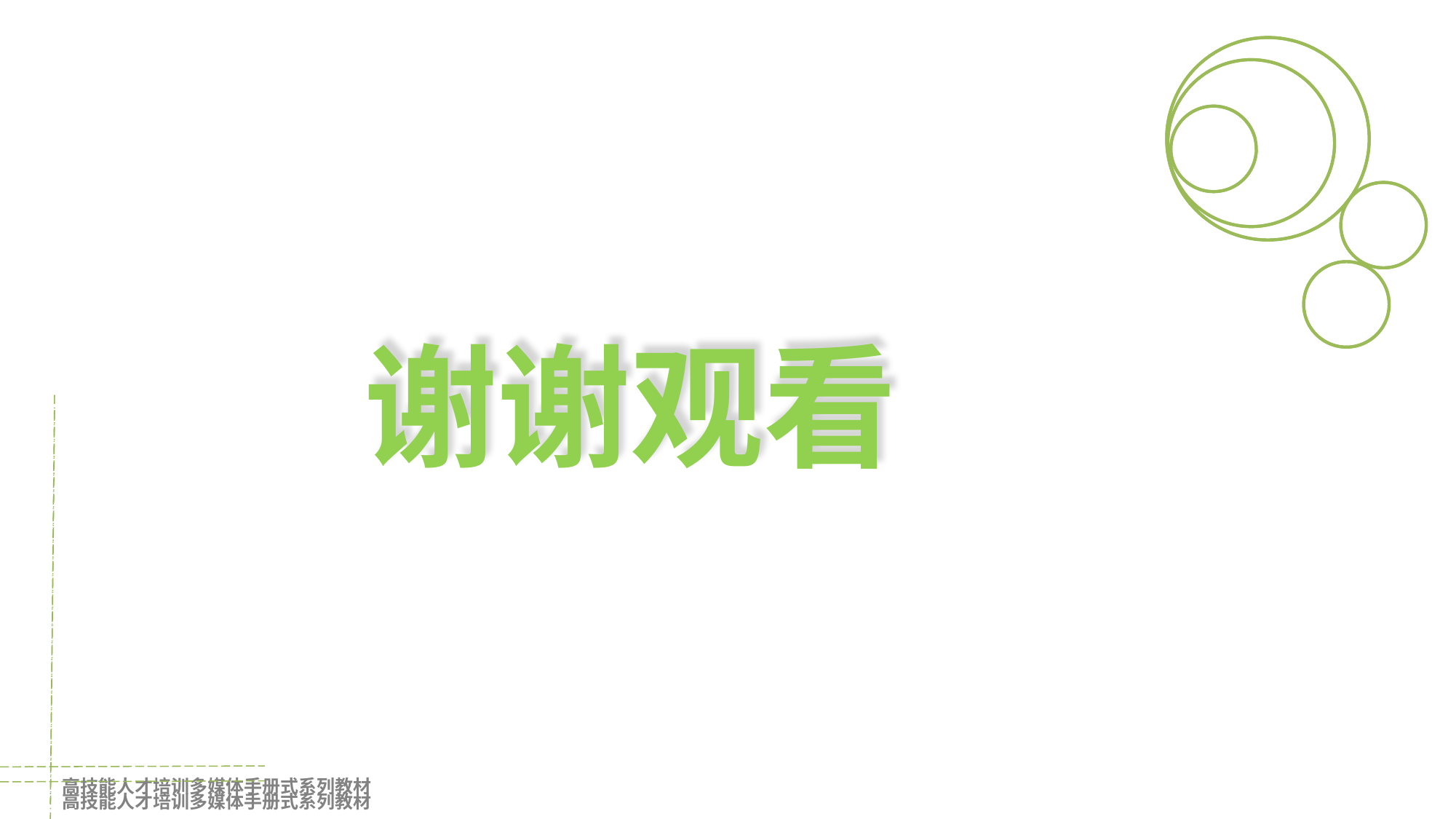

D
D
D
D
D

谢谢观看
高技能人才培训多媒体手册式系列教材